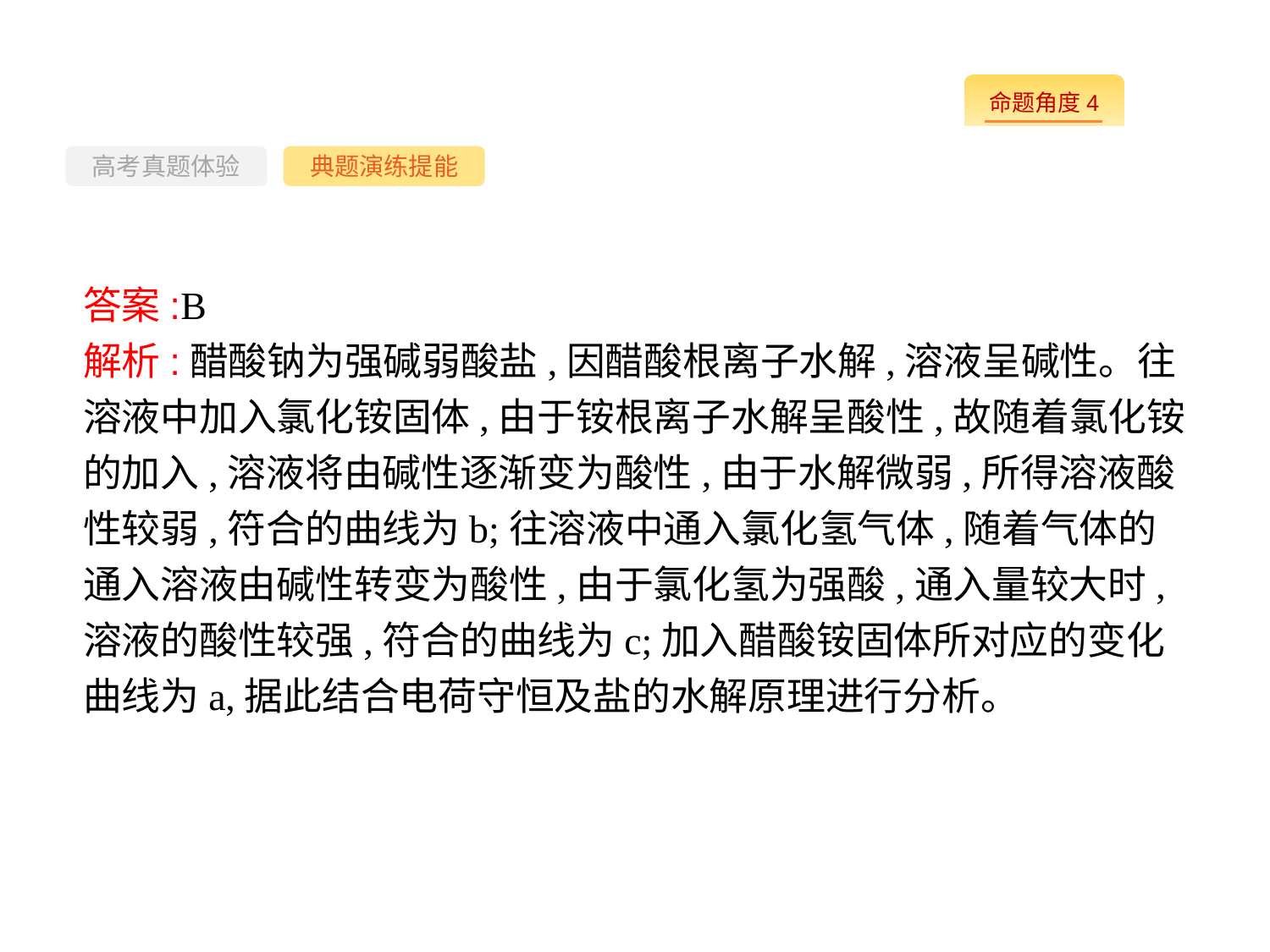

-93-
高考真题体验
典题演练提能
答案:B
解析:醋酸钠为强碱弱酸盐,因醋酸根离子水解,溶液呈碱性。往溶液中加入氯化铵固体,由于铵根离子水解呈酸性,故随着氯化铵的加入,溶液将由碱性逐渐变为酸性,由于水解微弱,所得溶液酸性较弱,符合的曲线为b;往溶液中通入氯化氢气体,随着气体的通入溶液由碱性转变为酸性,由于氯化氢为强酸,通入量较大时,溶液的酸性较强,符合的曲线为c;加入醋酸铵固体所对应的变化曲线为a,据此结合电荷守恒及盐的水解原理进行分析。